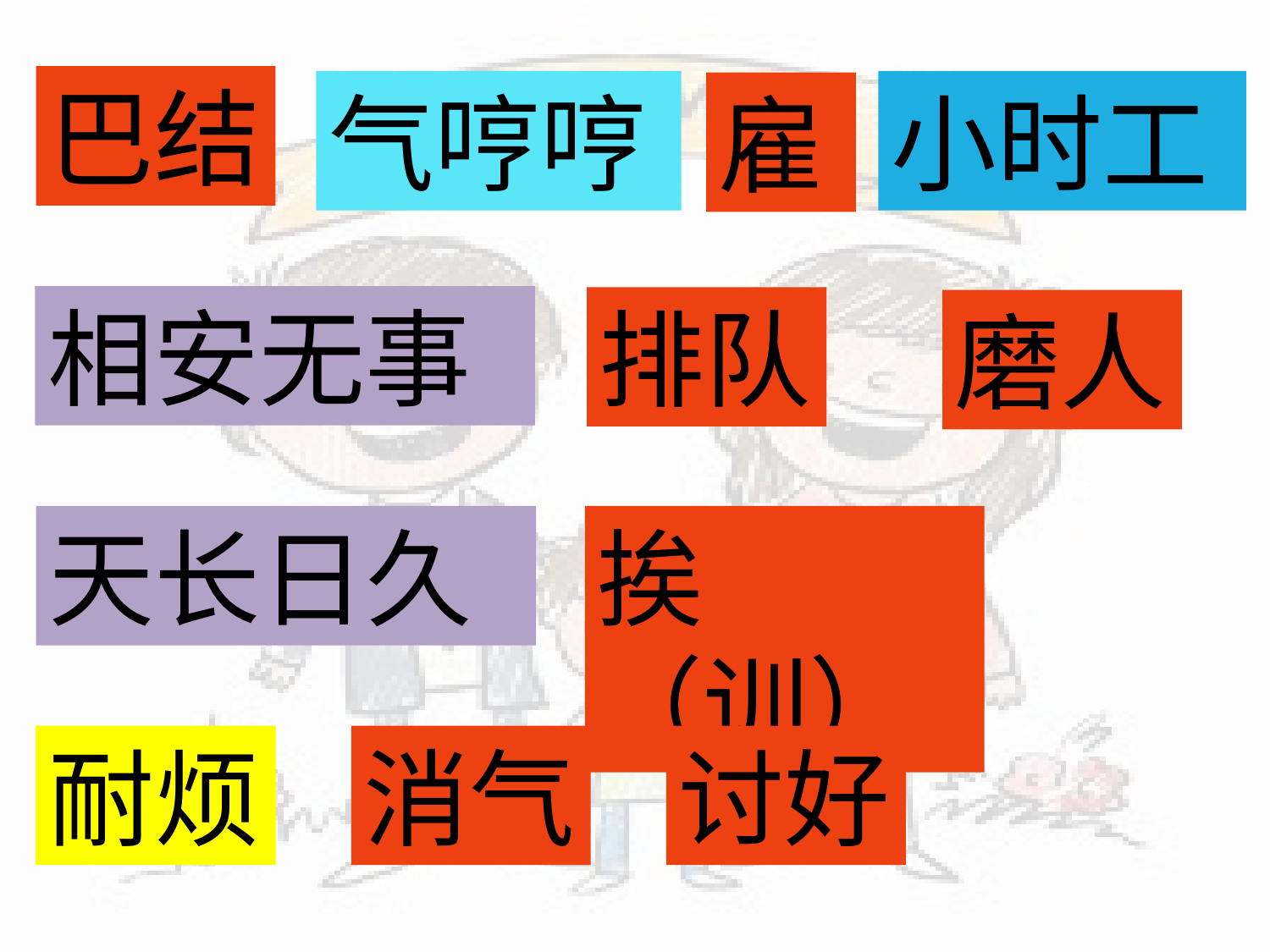

巴结
气哼哼
小时工
雇
相安无事
排队
磨人
天长日久
挨（训）
讨好
耐烦
消气